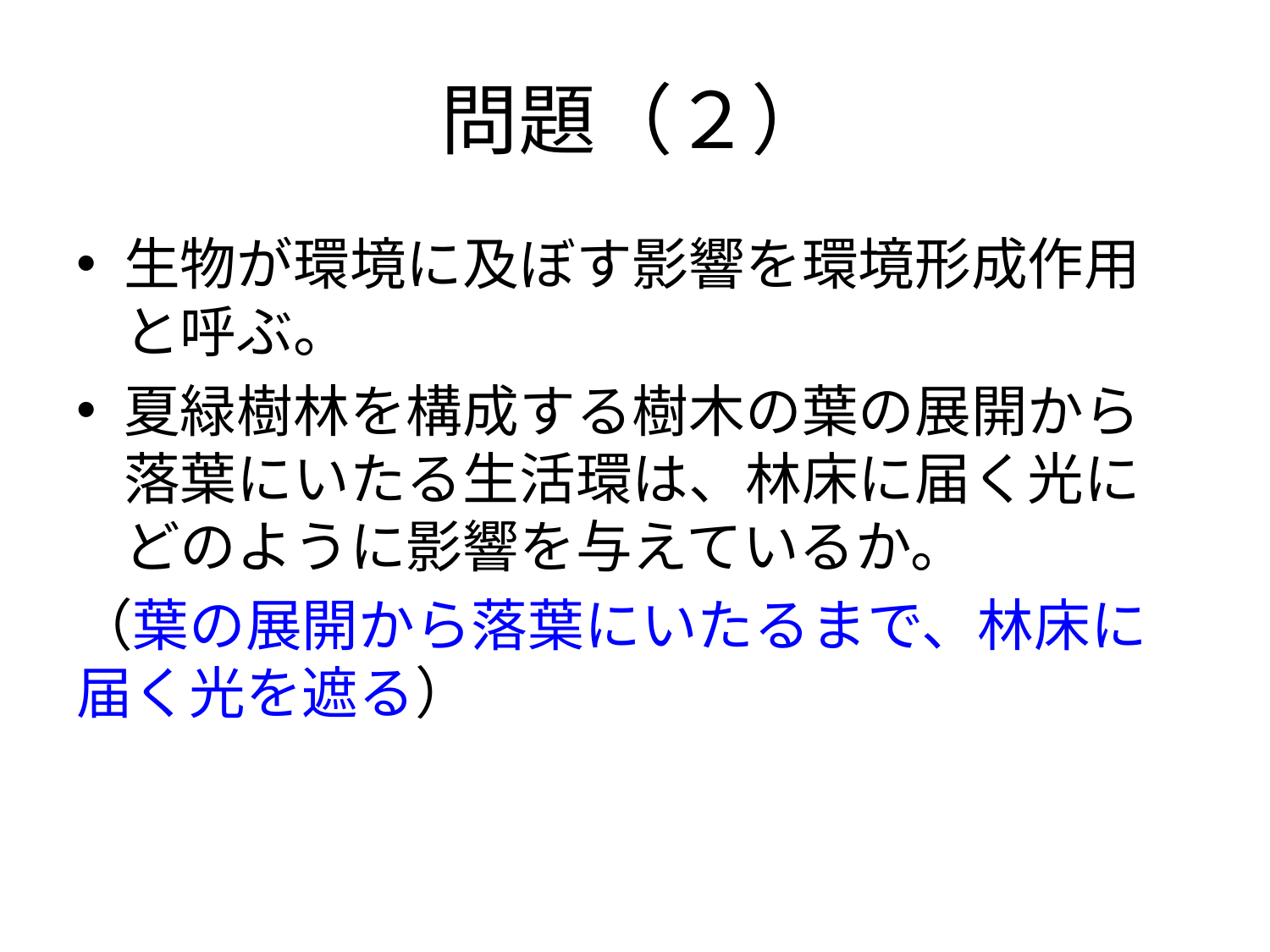

# 問題（２）
生物が環境に及ぼす影響を環境形成作用と呼ぶ。
夏緑樹林を構成する樹木の葉の展開から落葉にいたる生活環は、林床に届く光にどのように影響を与えているか。
（葉の展開から落葉にいたるまで、林床に届く光を遮る）